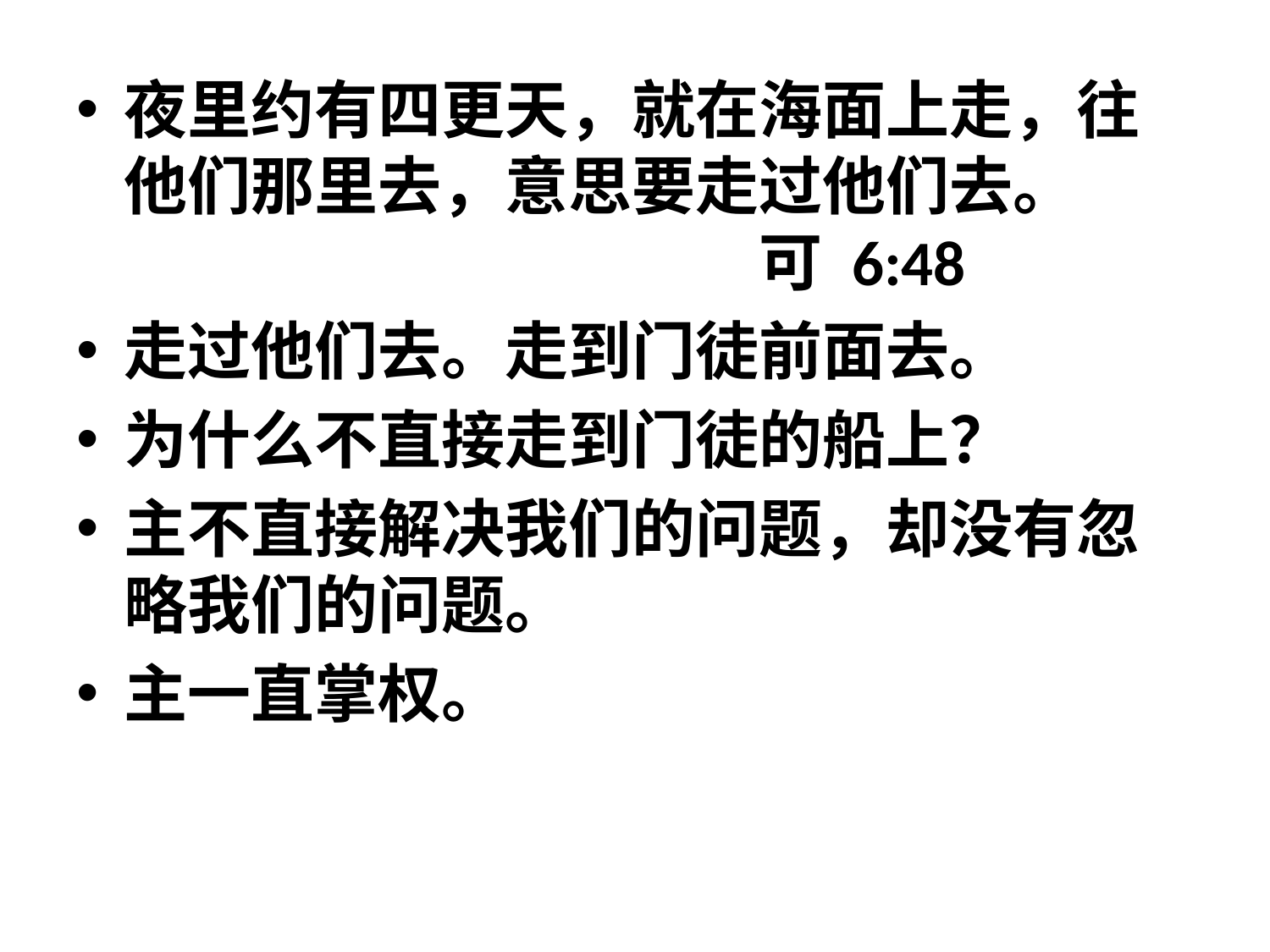

夜里约有四更天，就在海面上走，往他们那里去，意思要走过他们去。 						可 6:48
走过他们去。走到门徒前面去。
为什么不直接走到门徒的船上？
主不直接解决我们的问题，却没有忽略我们的问题。
主一直掌权。